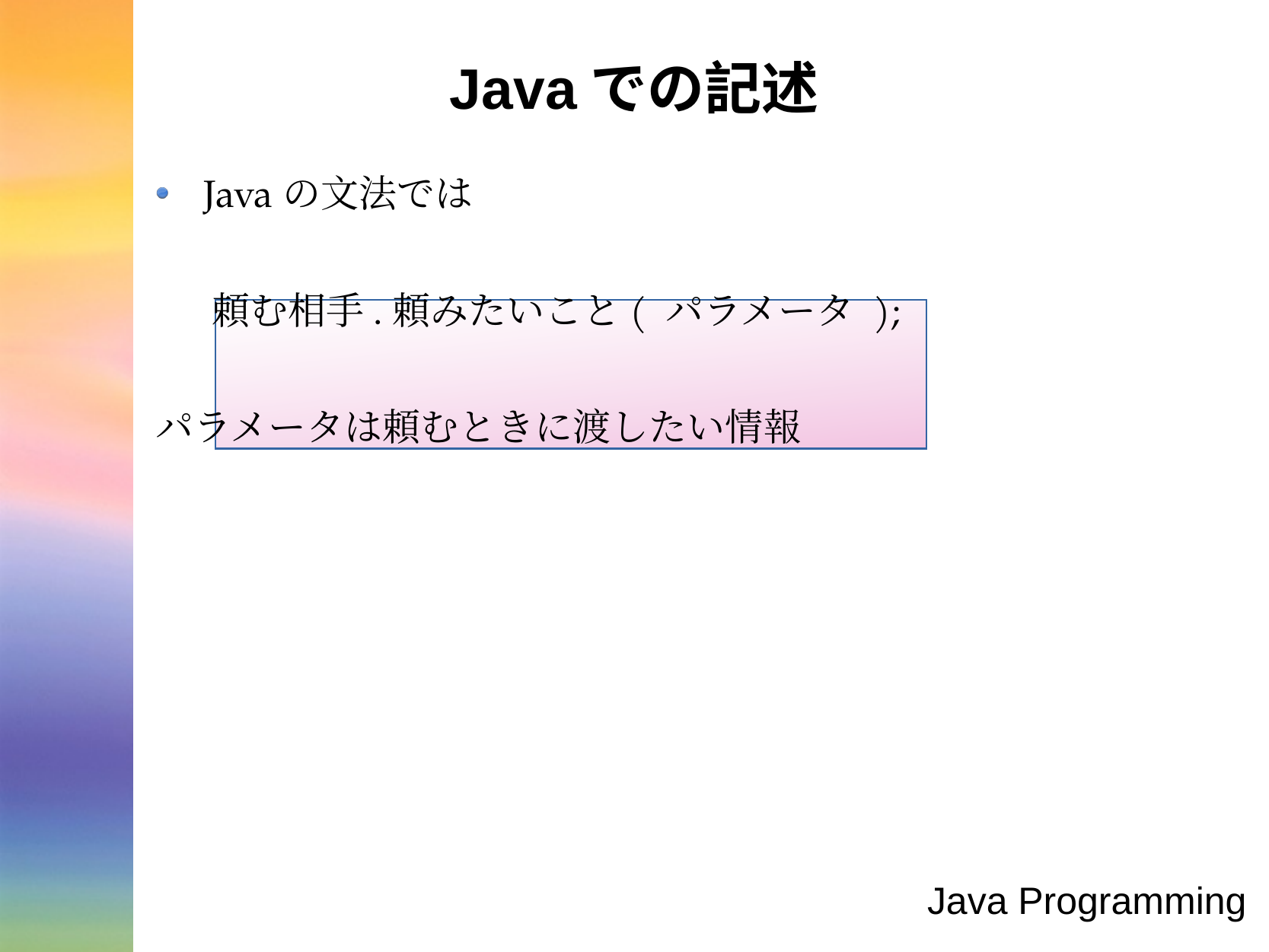

# Javaでの記述
Javaの文法では

     頼む相手.頼みたいこと( パラメータ );

パラメータは頼むときに渡したい情報